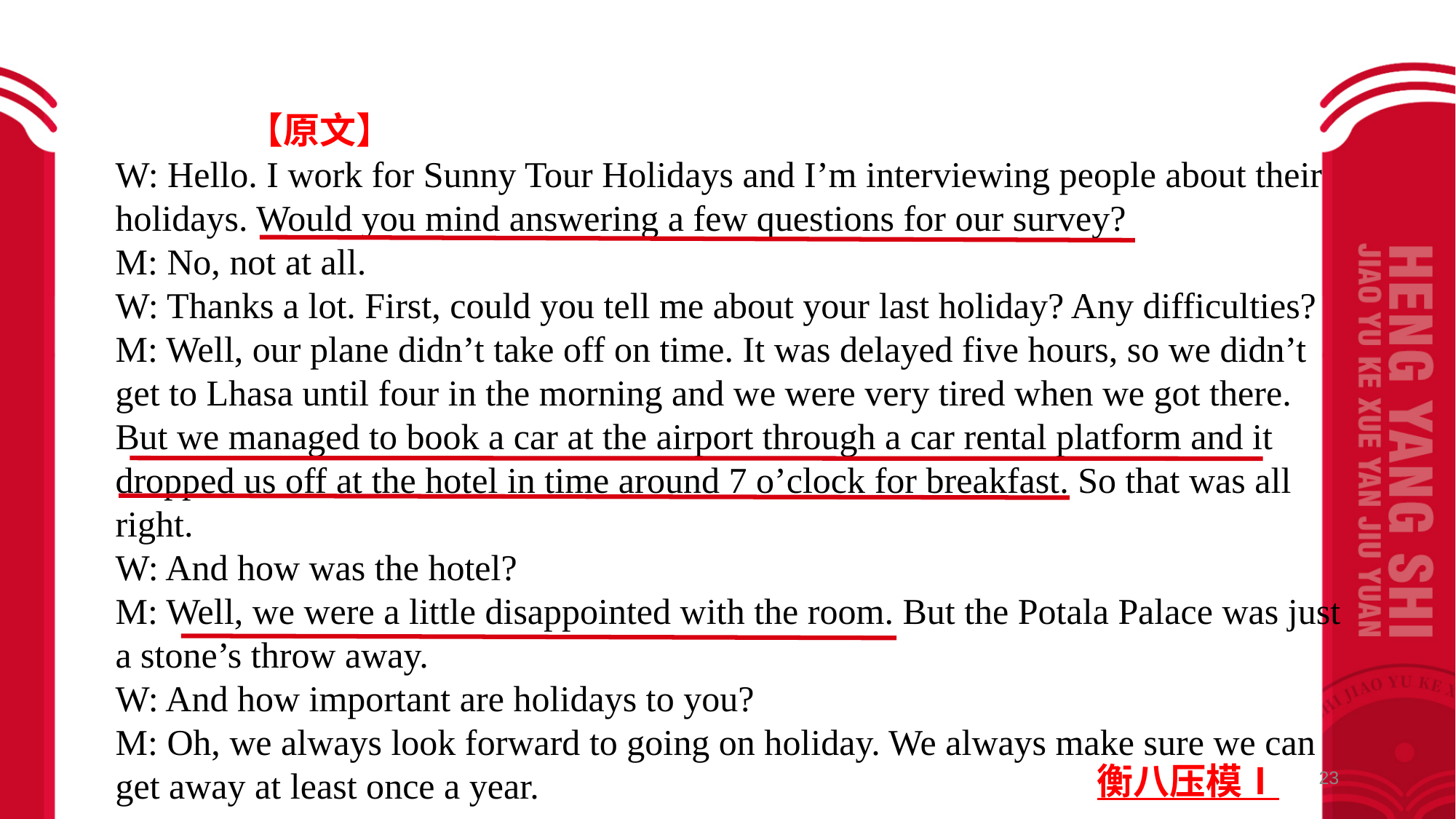

【原文】
W: Hello. I work for Sunny Tour Holidays and I’m interviewing people about their holidays. Would you mind answering a few questions for our survey?
M: No, not at all.
W: Thanks a lot. First, could you tell me about your last holiday? Any difficulties?
M: Well, our plane didn’t take off on time. It was delayed five hours, so we didn’t get to Lhasa until four in the morning and we were very tired when we got there. But we managed to book a car at the airport through a car rental platform and it dropped us off at the hotel in time around 7 o’clock for breakfast. So that was all right.
W: And how was the hotel?
M: Well, we were a little disappointed with the room. But the Potala Palace was just a stone’s throw away.
W: And how important are holidays to you?
M: Oh, we always look forward to going on holiday. We always make sure we can get away at least once a year.

衡八压模Ⅰ
23